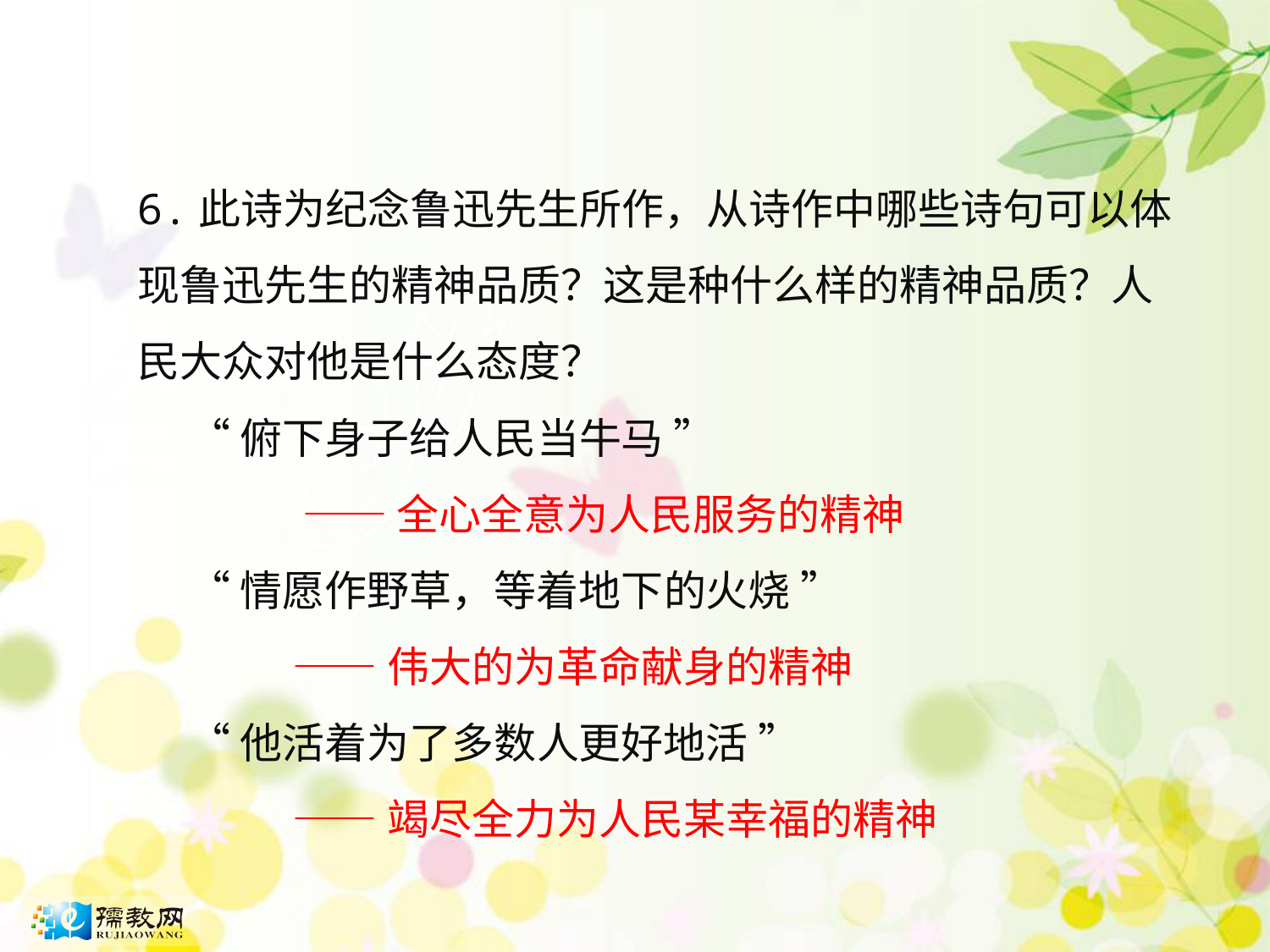

6.此诗为纪念鲁迅先生所作，从诗作中哪些诗句可以体现鲁迅先生的精神品质？这是种什么样的精神品质？人民大众对他是什么态度？
“俯下身子给人民当牛马 ”
            ——全心全意为人民服务的精神
“情愿作野草，等着地下的火烧 ”
           ——伟大的为革命献身的精神
“他活着为了多数人更好地活 ”
           ——竭尽全力为人民某幸福的精神